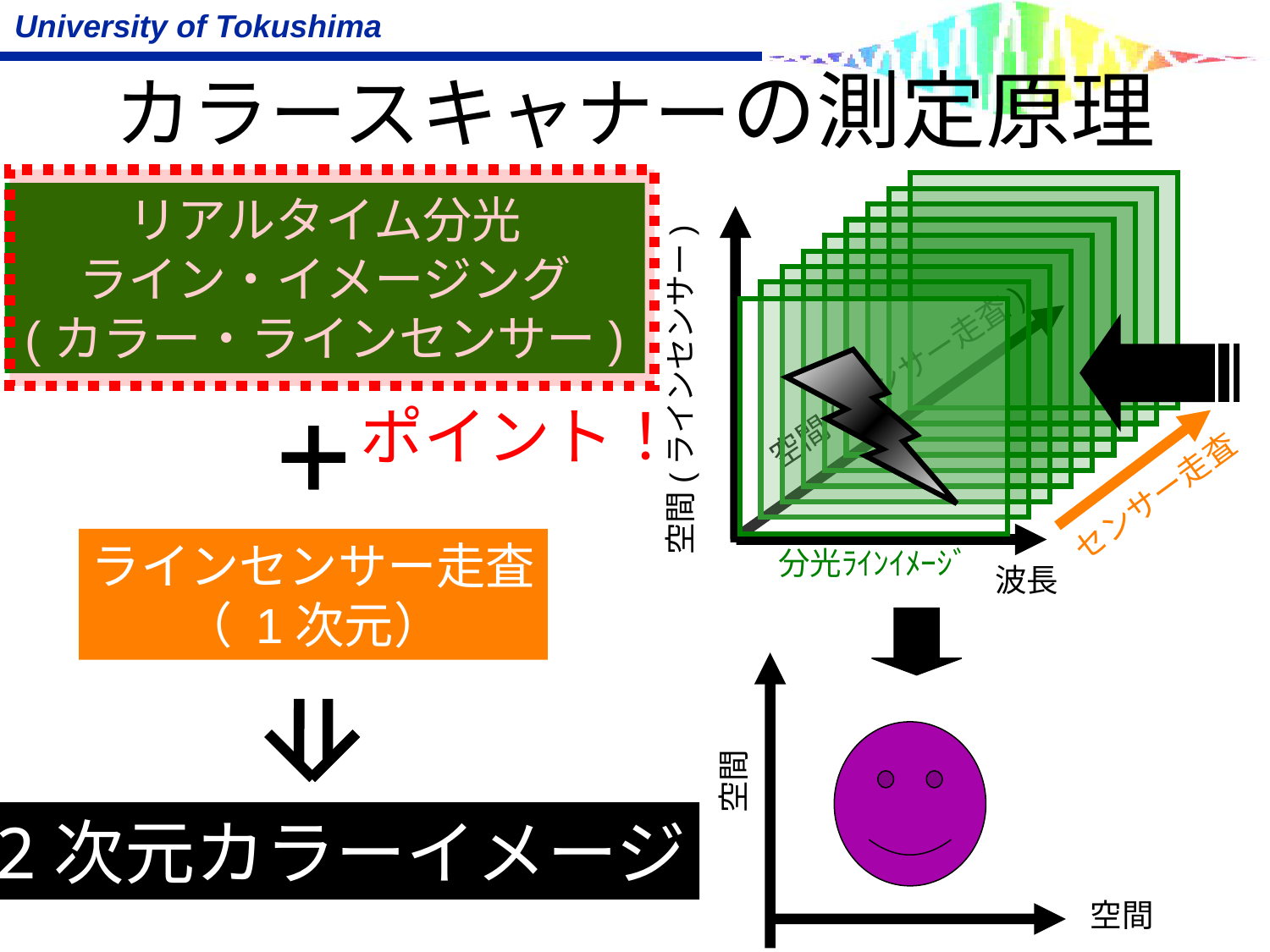

カラースキャナーの測定原理

ポイント！

リアルタイム分光
ライン・イメージング
(カラー・ラインセンサー)

分光ﾗｲﾝｲﾒｰｼﾞ

空間(センサー走査)
空間(ラインセンサー)

波長

センサー走査

ラインセンサー走査
（ 1次元）

空間
空間

2次元カラーイメージ